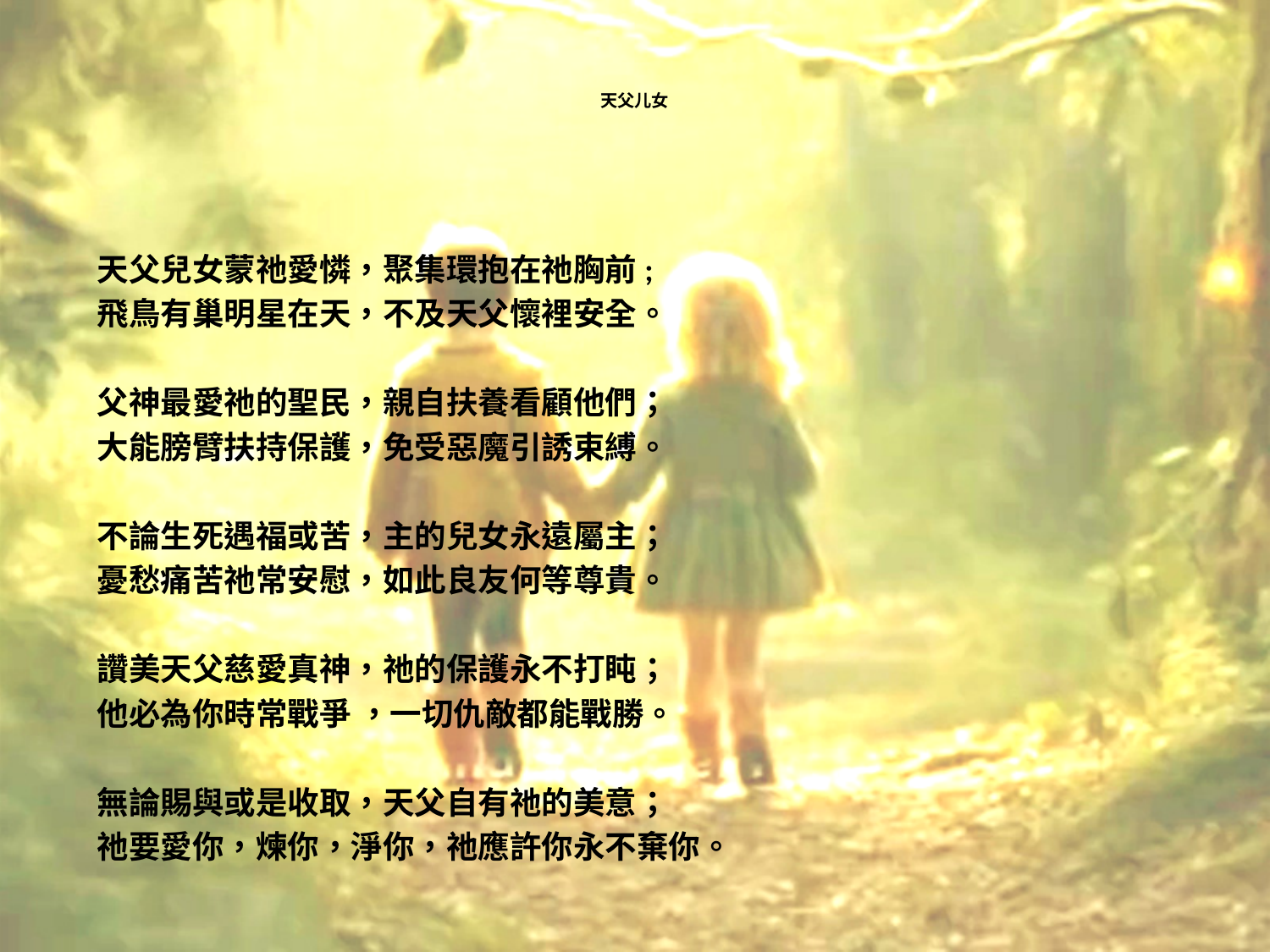

# 天父儿女
天父兒女蒙祂愛憐，聚集環抱在祂胸前;
飛鳥有巢明星在天，不及天父懷裡安全。

父神最愛祂的聖民，親自扶養看顧他們；
大能膀臂扶持保護，免受惡魔引誘束縛。

不論生死遇福或苦，主的兒女永遠屬主；
憂愁痛苦祂常安慰，如此良友何等尊貴。

讚美天父慈愛真神，祂的保護永不打盹；
他必為你時常戰爭 ，一切仇敵都能戰勝。

無論賜與或是收取，天父自有祂的美意；
祂要愛你，煉你，淨你，祂應許你永不棄你。